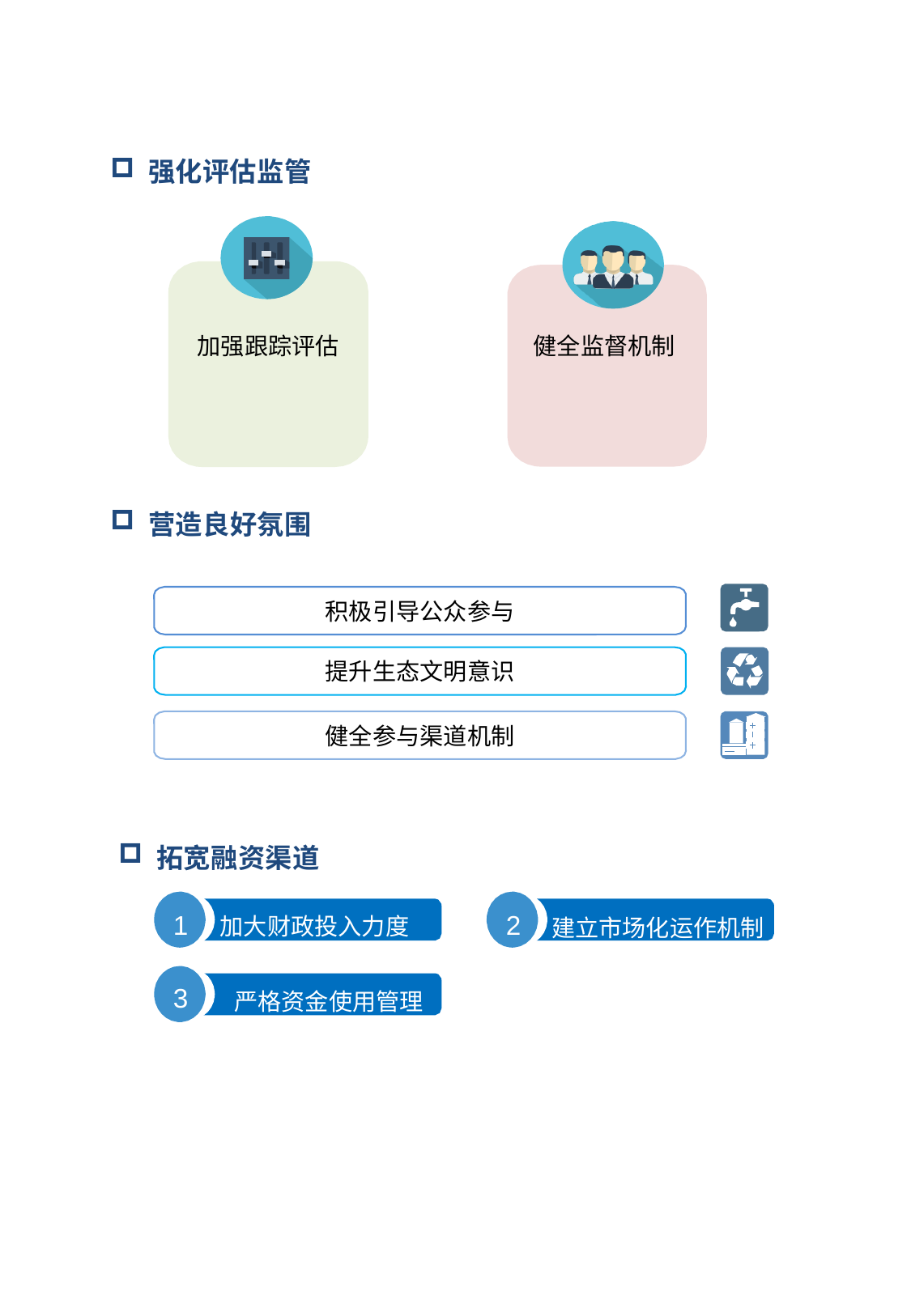

强化评估监管

加强跟踪评估

健全监督机制
营造良好氛围

积极引导公众参与
提升生态文明意识

健全参与渠道机制

拓宽融资渠道

1
2
加大财政投入力度
建立市场化运作机制
3
严格资金使用管理